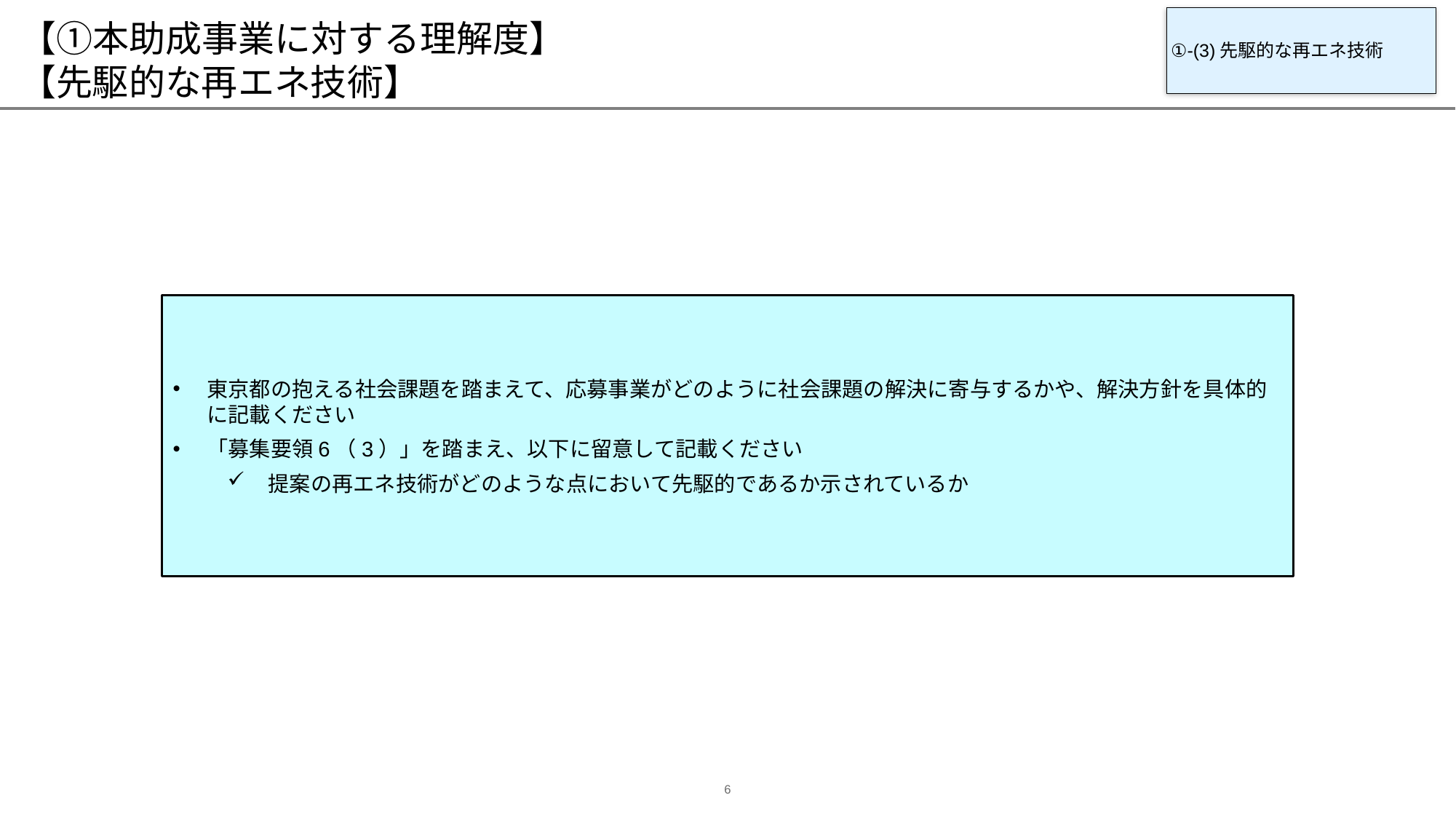

# 【①本助成事業に対する理解度】 【先駆的な再エネ技術】
①-(3)先駆的な再エネ技術
東京都の抱える社会課題を踏まえて、応募事業がどのように社会課題の解決に寄与するかや、解決方針を具体的に記載ください
「募集要領6（3）」を踏まえ、以下に留意して記載ください
提案の再エネ技術がどのような点において先駆的であるか示されているか